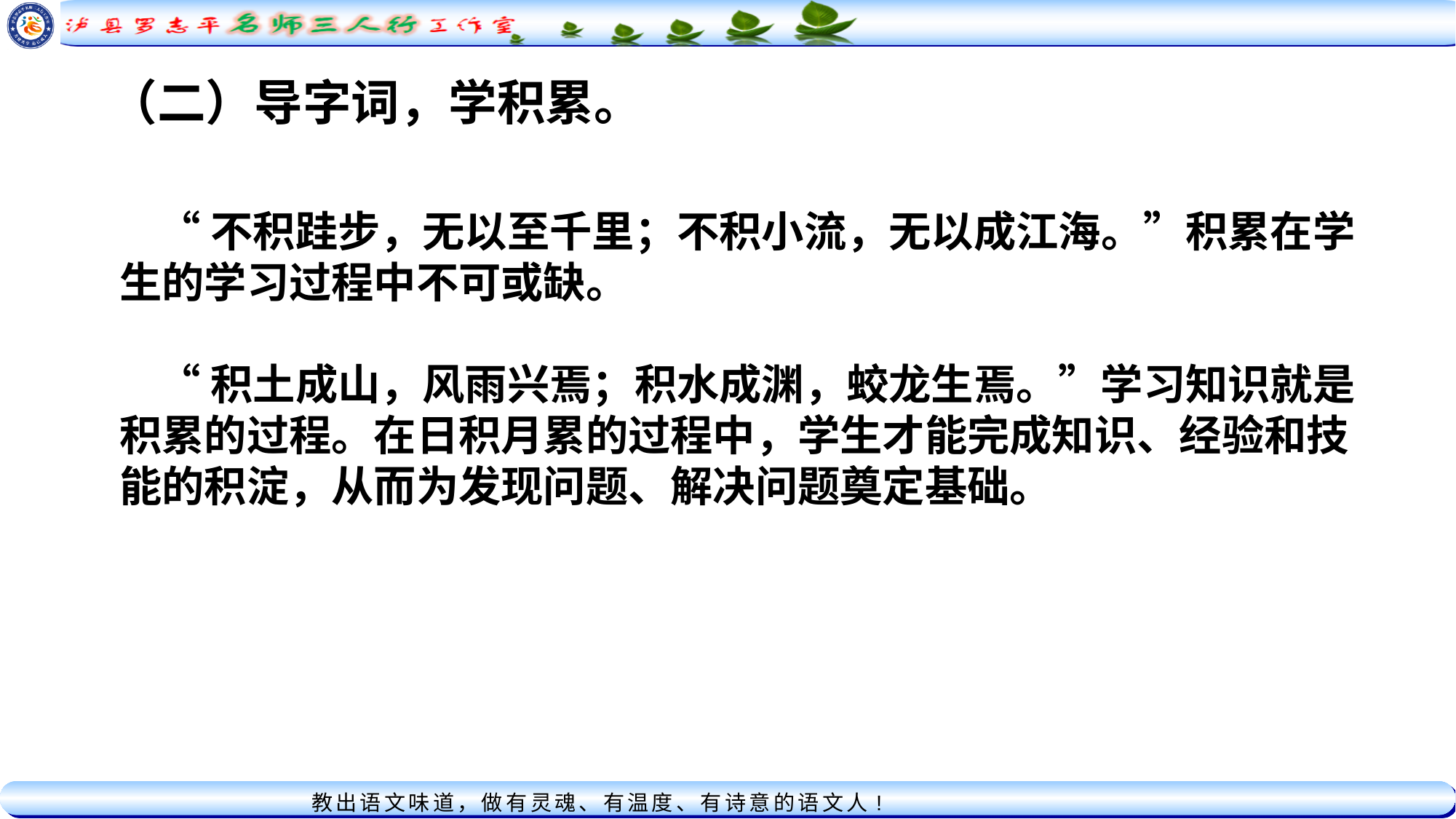

（二）导字词，学积累。
    “不积跬步，无以至千里；不积小流，无以成江海。”积累在学生的学习过程中不可或缺。

    “积土成山，风雨兴焉；积水成渊，蛟龙生焉。”学习知识就是积累的过程。在日积月累的过程中，学生才能完成知识、经验和技能的积淀，从而为发现问题、解决问题奠定基础。